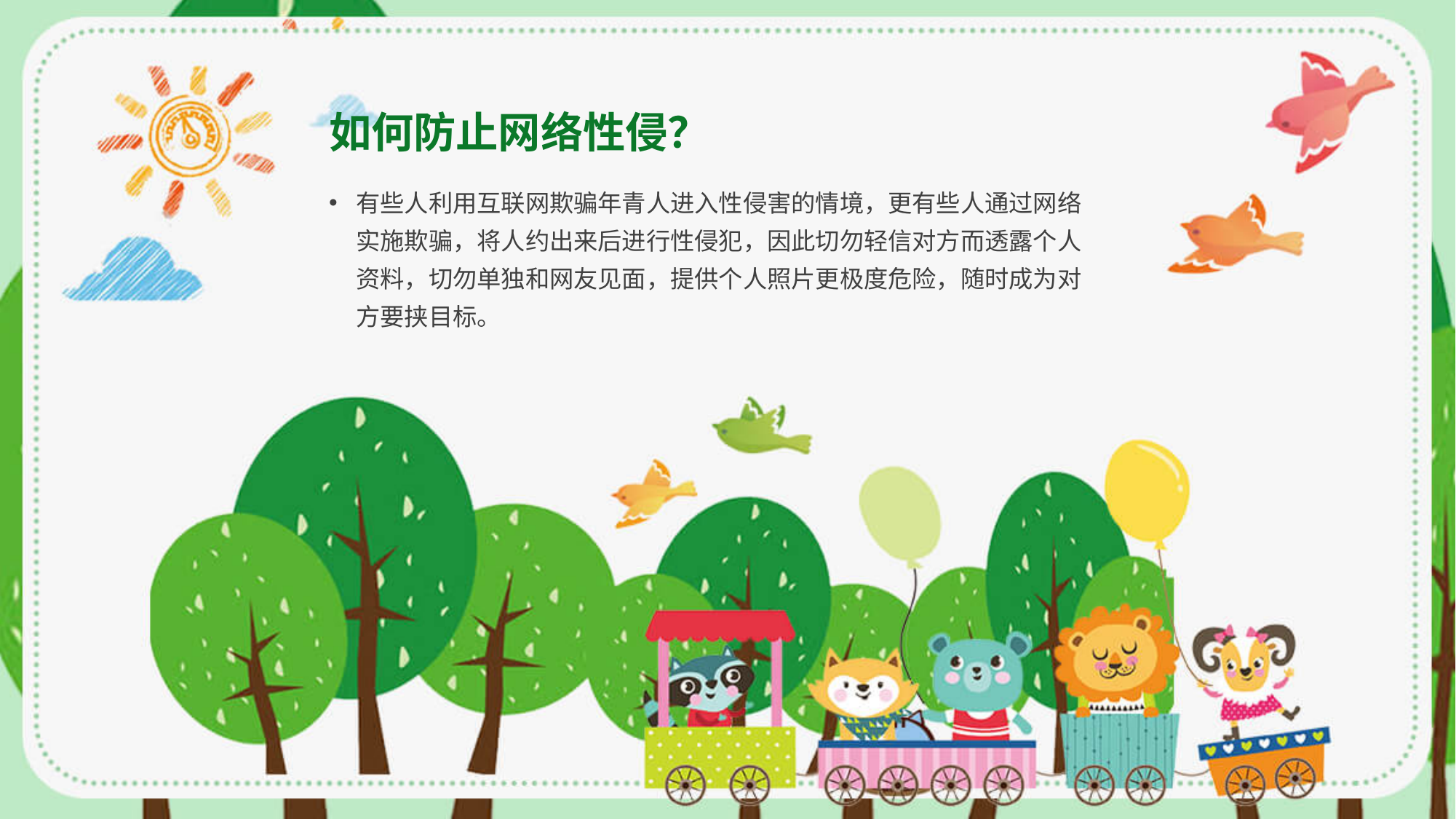

如何防止网络性侵？
有些人利用互联网欺骗年青人进入性侵害的情境，更有些人通过网络实施欺骗，将人约出来后进行性侵犯，因此切勿轻信对方而透露个人资料，切勿单独和网友见面，提供个人照片更极度危险，随时成为对方要挟目标。